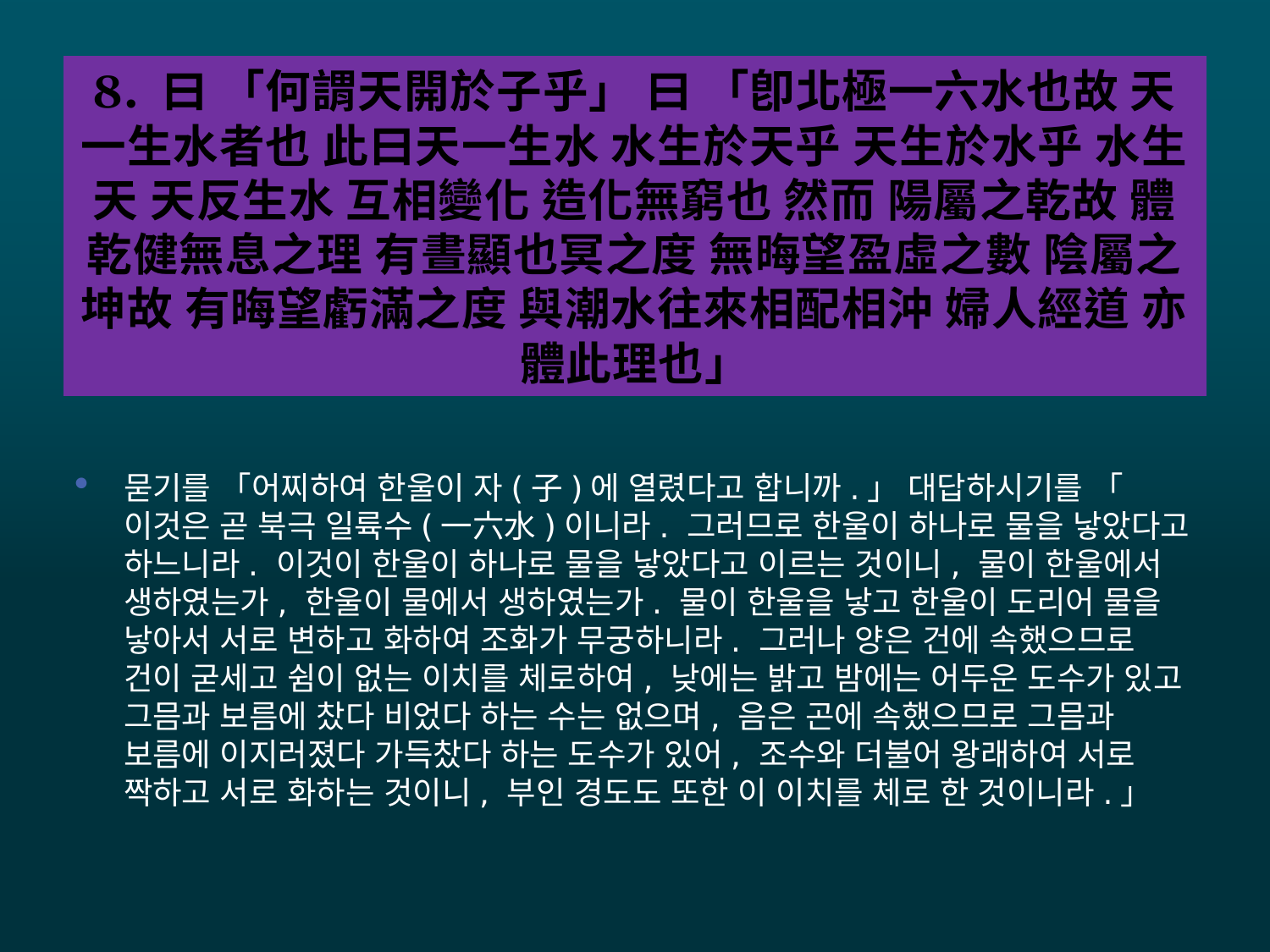

# 8. 曰 「何謂天開於子乎」 曰 「卽北極一六水也故 天一生水者也 此曰天一生水 水生於天乎 天生於水乎 水生天 天反生水 互相變化 造化無窮也 然而 陽屬之乾故 體乾健無息之理 有晝顯也冥之度 無晦望盈虛之數 陰屬之坤故 有晦望虧滿之度 與潮水往來相配相沖 婦人經道 亦體此理也」
묻기를 「어찌하여 한울이 자(子)에 열렸다고 합니까.」 대답하시기를 「이것은 곧 북극 일륙수(一六水)이니라. 그러므로 한울이 하나로 물을 낳았다고 하느니라. 이것이 한울이 하나로 물을 낳았다고 이르는 것이니, 물이 한울에서 생하였는가, 한울이 물에서 생하였는가. 물이 한울을 낳고 한울이 도리어 물을 낳아서 서로 변하고 화하여 조화가 무궁하니라. 그러나 양은 건에 속했으므로 건이 굳세고 쉼이 없는 이치를 체로하여, 낮에는 밝고 밤에는 어두운 도수가 있고 그믐과 보름에 찼다 비었다 하는 수는 없으며, 음은 곤에 속했으므로 그믐과 보름에 이지러졌다 가득찼다 하는 도수가 있어, 조수와 더불어 왕래하여 서로 짝하고 서로 화하는 것이니, 부인 경도도 또한 이 이치를 체로 한 것이니라.」